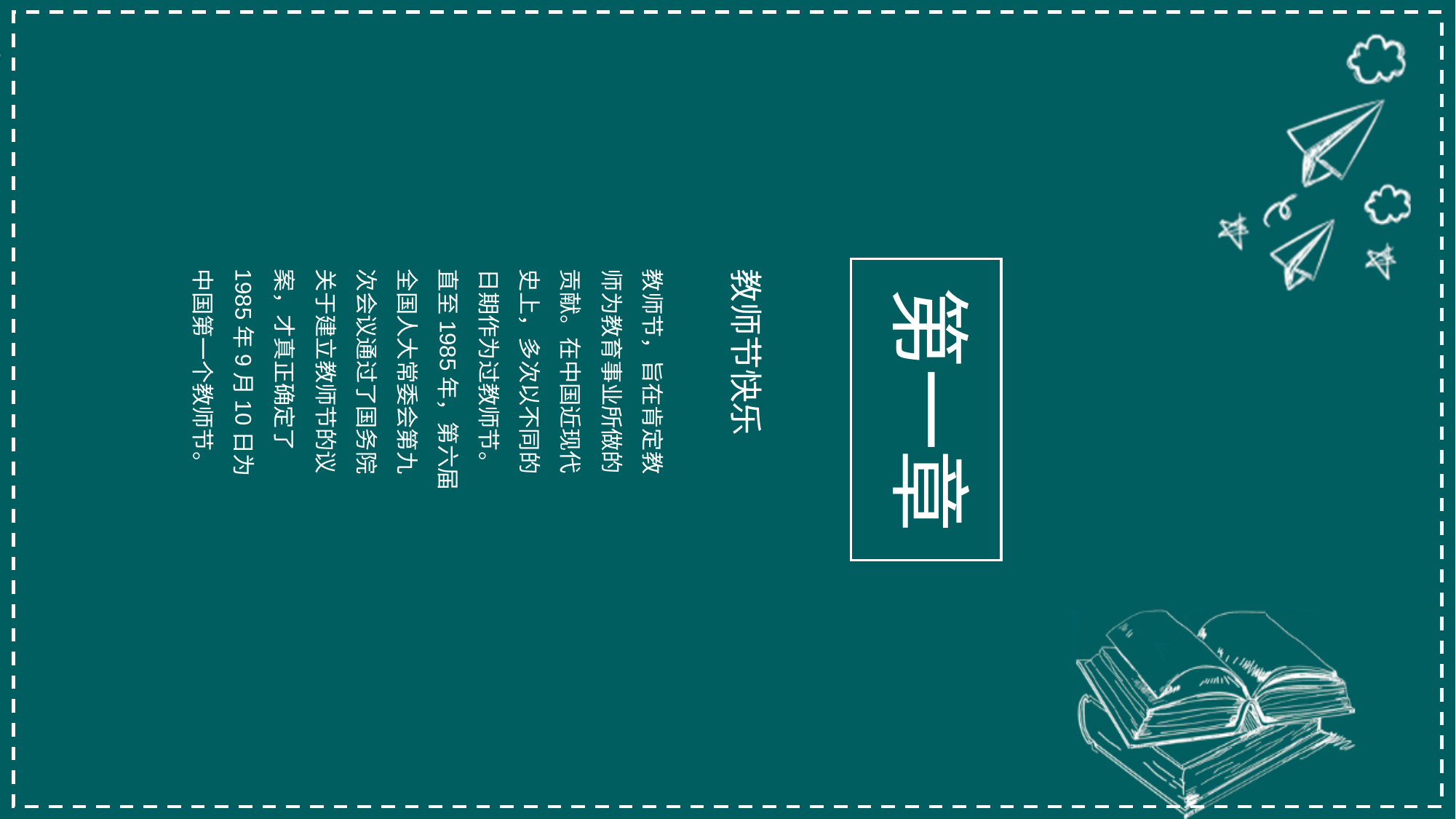

教师节，旨在肯定教师为教育事业所做的贡献。在中国近现代史上，多次以不同的日期作为过教师节。直至1985年，第六届全国人大常委会第九次会议通过了国务院关于建立教师节的议案，才真正确定了1985年9月10日为中国第一个教师节。
教师节快乐

第一章